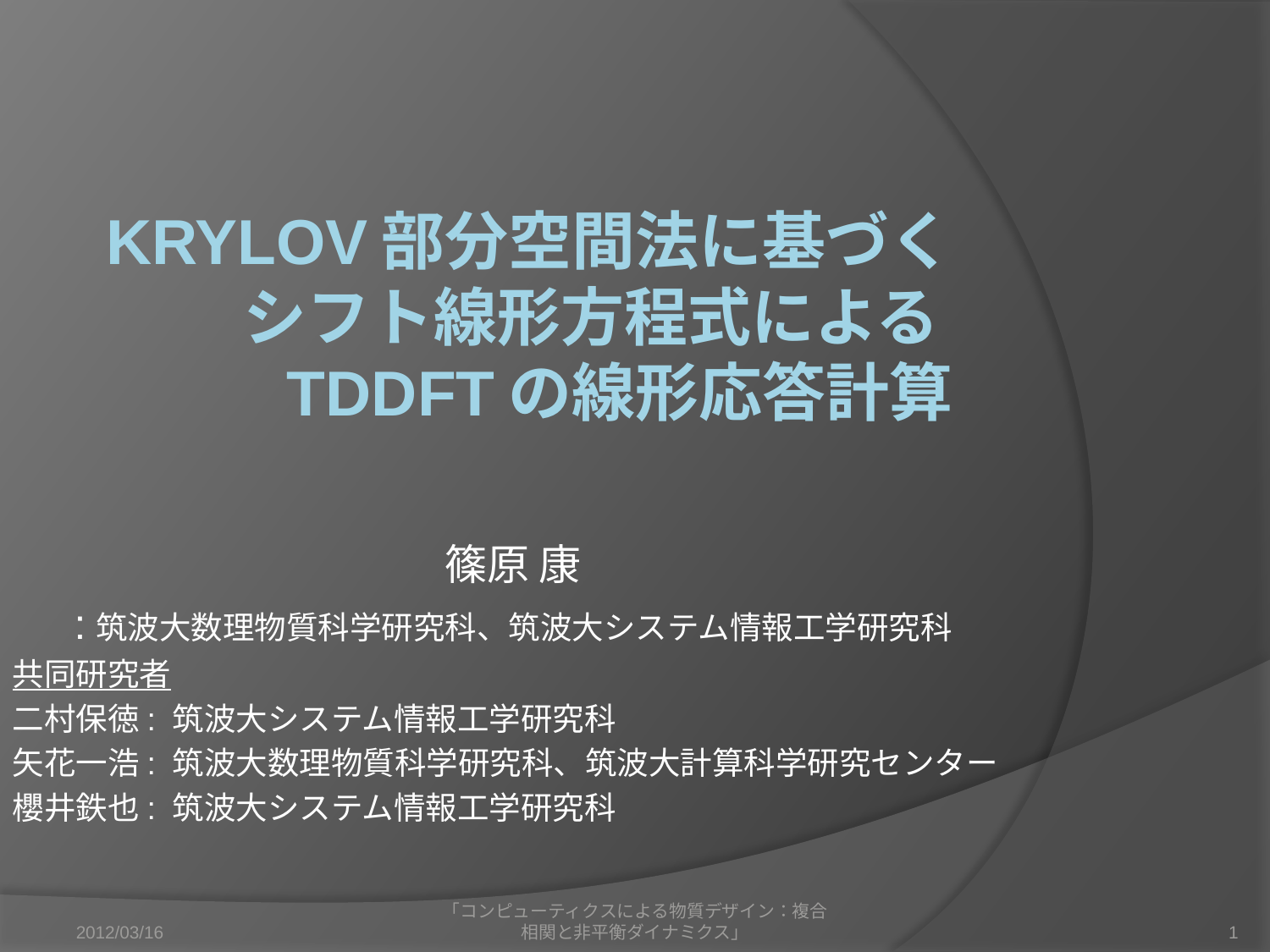

# Krylov部分空間法に基づく シフト線形方程式によるTDDFTの線形応答計算
篠原 康
:筑波大数理物質科学研究科、筑波大システム情報工学研究科
共同研究者
二村保徳: 筑波大システム情報工学研究科
矢花一浩: 筑波大数理物質科学研究科、筑波大計算科学研究センター
櫻井鉄也: 筑波大システム情報工学研究科
2012/03/16
「コンピューティクスによる物質デザイン：複合相関と非平衡ダイナミクス」
1